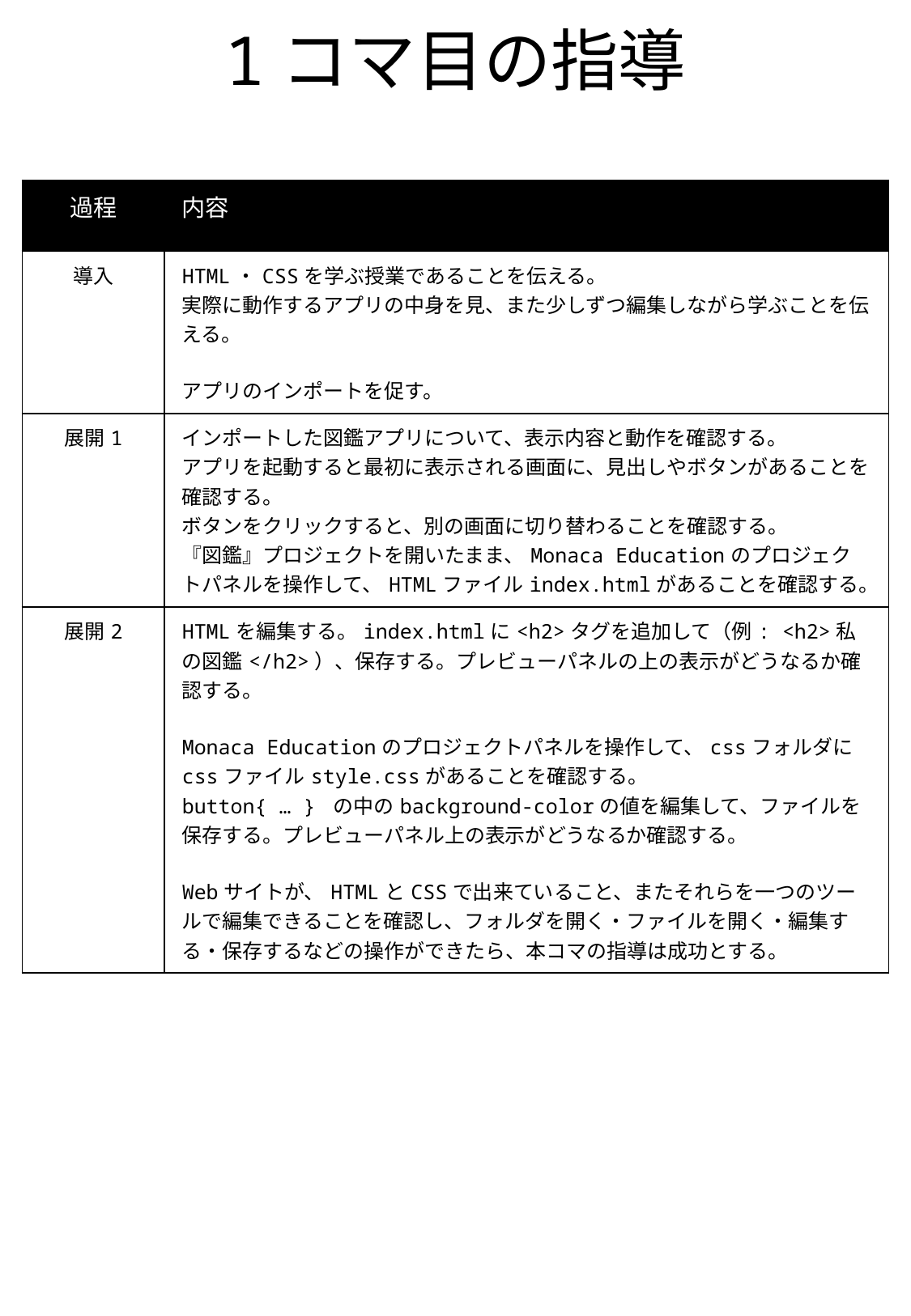

# 1コマ目の指導
| 過程 | 内容 |
| --- | --- |
| 導入 | HTML・CSSを学ぶ授業であることを伝える。 実際に動作するアプリの中身を見、また少しずつ編集しながら学ぶことを伝える。 アプリのインポートを促す。 |
| 展開1 | インポートした図鑑アプリについて、表示内容と動作を確認する。 アプリを起動すると最初に表示される画面に、見出しやボタンがあることを確認する。 ボタンをクリックすると、別の画面に切り替わることを確認する。 『図鑑』プロジェクトを開いたまま、Monaca Educationのプロジェクトパネルを操作して、HTMLファイルindex.htmlがあることを確認する。 |
| 展開2 | HTMLを編集する。index.htmlに<h2>タグを追加して（例: <h2>私の図鑑</h2>）、保存する。プレビューパネルの上の表示がどうなるか確認する。 Monaca Educationのプロジェクトパネルを操作して、cssフォルダにcssファイルstyle.cssがあることを確認する。 button{ … } の中のbackground-colorの値を編集して、ファイルを保存する。プレビューパネル上の表示がどうなるか確認する。 Webサイトが、HTMLとCSSで出来ていること、またそれらを一つのツールで編集できることを確認し、フォルダを開く・ファイルを開く・編集する・保存するなどの操作ができたら、本コマの指導は成功とする。 |